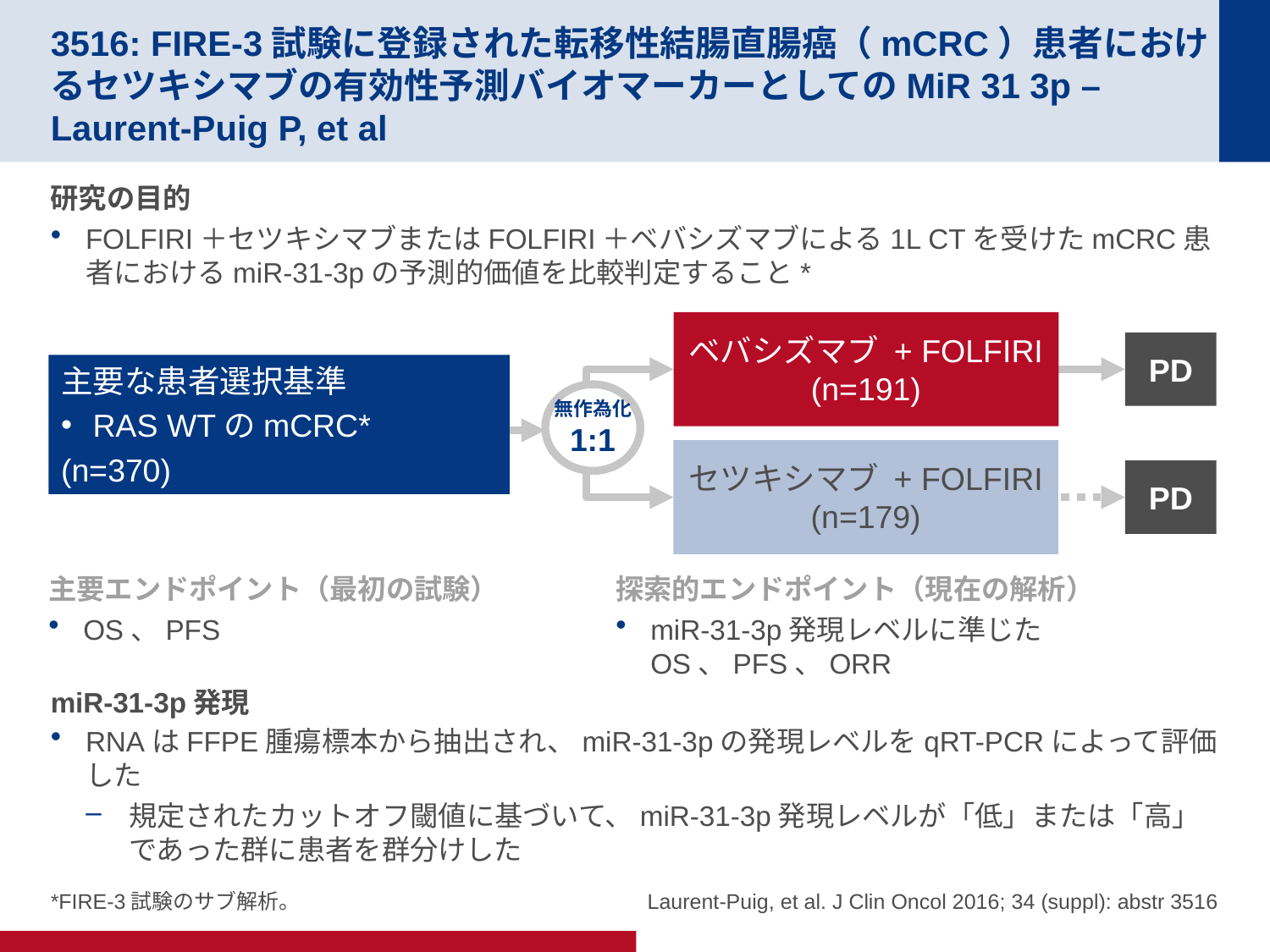

# 3516: FIRE-3試験に登録された転移性結腸直腸癌（mCRC）患者におけるセツキシマブの有効性予測バイオマーカーとしてのMiR 31 3p – Laurent-Puig P, et al
研究の目的
FOLFIRI＋セツキシマブまたはFOLFIRI＋ベバシズマブによる1L CTを受けたmCRC患者におけるmiR-31-3pの予測的価値を比較判定すること*

miR-31-3p発現
RNAはFFPE腫瘍標本から抽出され、miR-31-3pの発現レベルをqRT-PCRによって評価した
規定されたカットオフ閾値に基づいて、miR-31-3p発現レベルが「低」または「高」であった群に患者を群分けした

ベバシズマブ + FOLFIRI
(n=191)
PD
主要な患者選択基準
RAS WTのmCRC*
(n=370)
無作為化
1:1
セツキシマブ + FOLFIRI
(n=179)
PD
主要エンドポイント（最初の試験）
OS、PFS
探索的エンドポイント（現在の解析）
miR-31-3p発現レベルに準じたOS、PFS、ORR
*FIRE-3試験のサブ解析。
Laurent-Puig, et al. J Clin Oncol 2016; 34 (suppl): abstr 3516